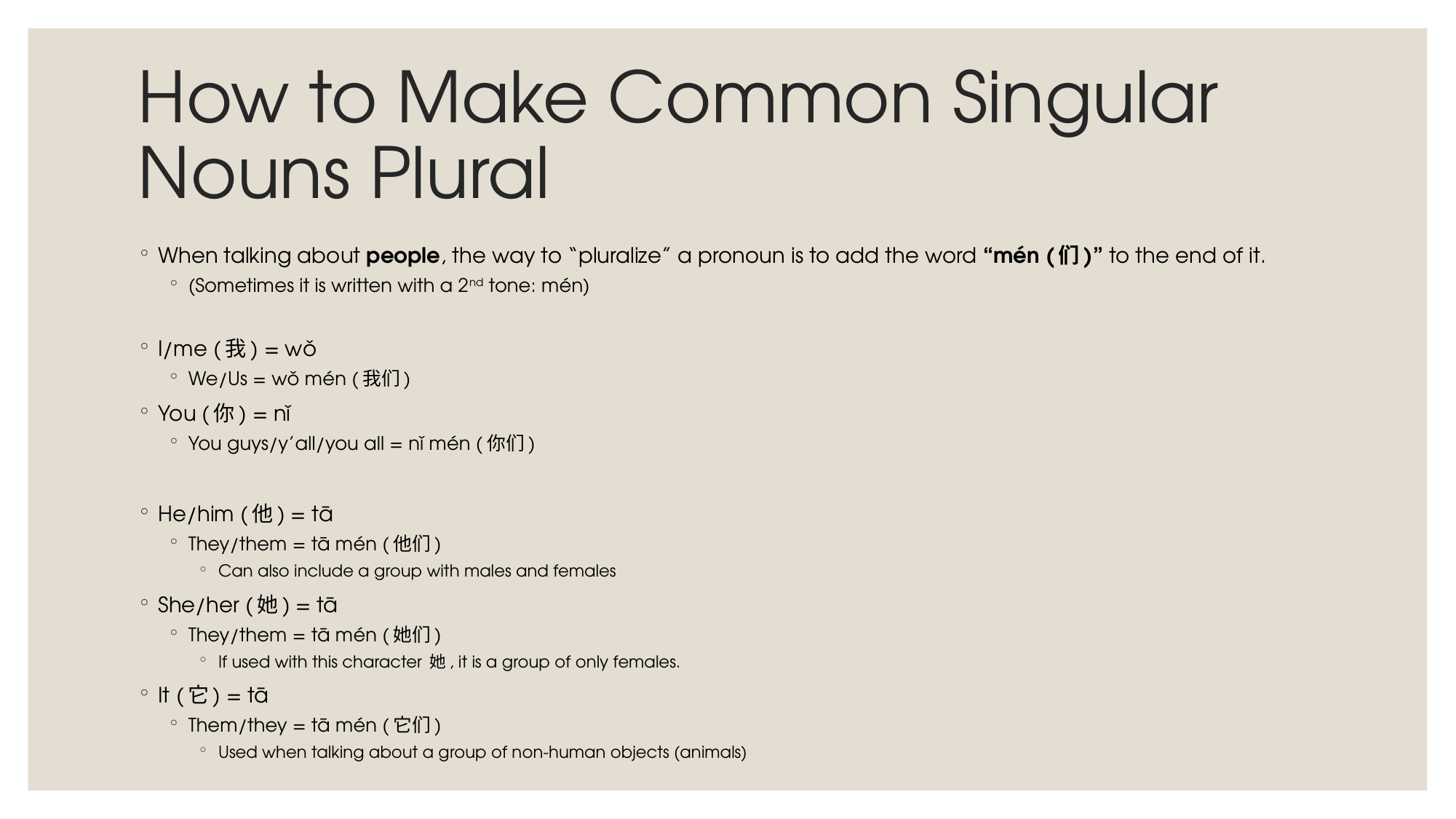

# How to Make Common Singular Nouns Plural
When talking about people, the way to “pluralize” a pronoun is to add the word “mén (们)” to the end of it.
(Sometimes it is written with a 2nd tone: mén)

I/me (我) = wǒ
We/Us = wǒ mén (我们)
You (你) = nǐ
You guys/y’all/you all = nǐ mén (你们)

He/him (他) = tā
They/them = tā mén (他们)
Can also include a group with males and females
She/her (她) = tā
They/them = tā mén (她们)
If used with this character 她, it is a group of only females.
It (它) = tā
Them/they = tā mén (它们)
Used when talking about a group of non-human objects (animals)